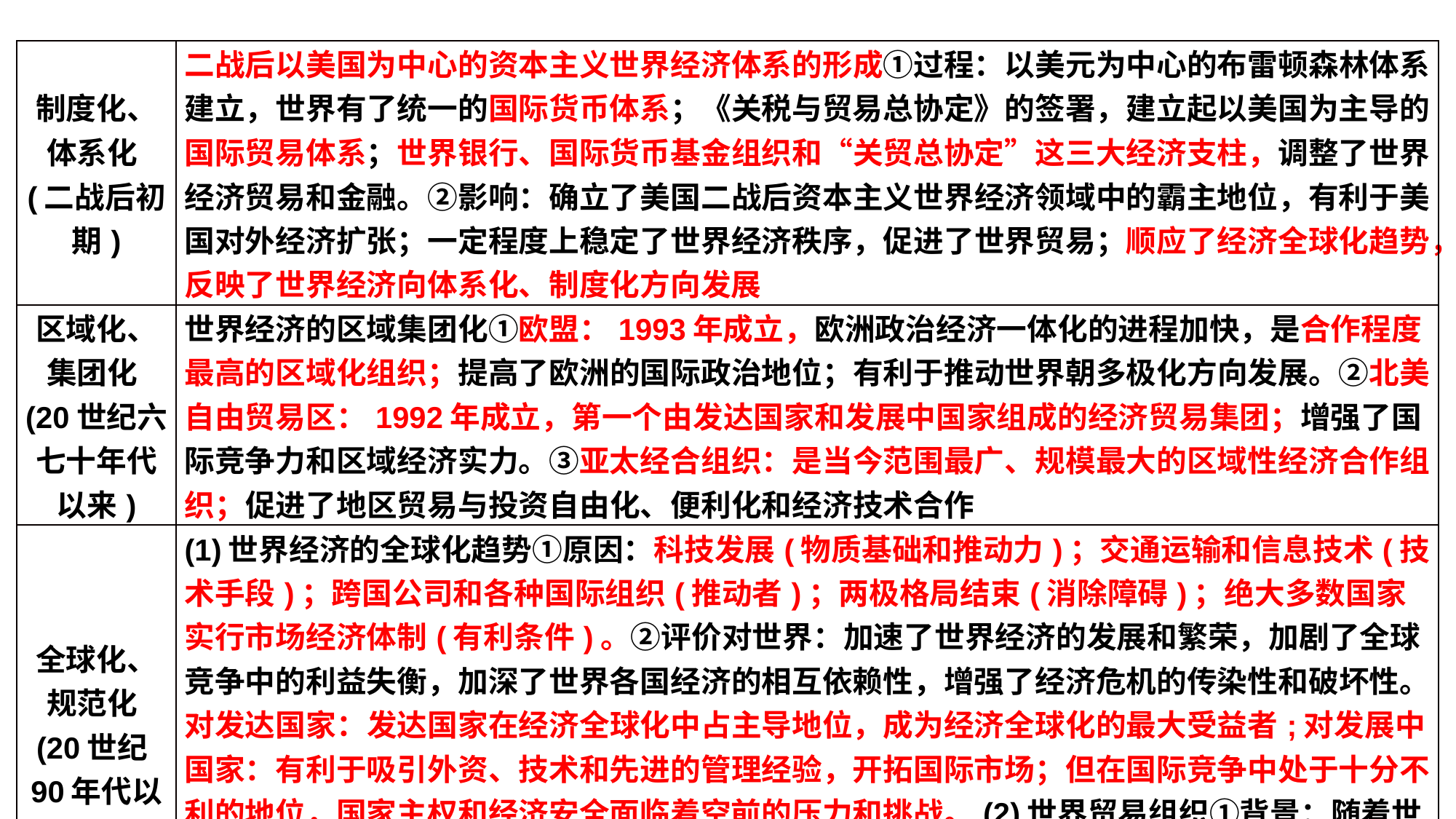

| 制度化、体系化(二战后初期) | 二战后以美国为中心的资本主义世界经济体系的形成①过程：以美元为中心的布雷顿森林体系建立，世界有了统一的国际货币体系；《关税与贸易总协定》的签署，建立起以美国为主导的国际贸易体系；世界银行、国际货币基金组织和“关贸总协定”这三大经济支柱，调整了世界经济贸易和金融。②影响：确立了美国二战后资本主义世界经济领域中的霸主地位，有利于美国对外经济扩张；一定程度上稳定了世界经济秩序，促进了世界贸易；顺应了经济全球化趋势，反映了世界经济向体系化、制度化方向发展 |
| --- | --- |
| 区域化、集团化(20世纪六七十年代以来) | 世界经济的区域集团化①欧盟：1993年成立，欧洲政治经济一体化的进程加快，是合作程度最高的区域化组织；提高了欧洲的国际政治地位；有利于推动世界朝多极化方向发展。②北美自由贸易区：1992年成立，第一个由发达国家和发展中国家组成的经济贸易集团；增强了国际竞争力和区域经济实力。③亚太经合组织：是当今范围最广、规模最大的区域性经济合作组织；促进了地区贸易与投资自由化、便利化和经济技术合作 |
| 全球化、规范化(20世纪90年代以来) | (1)世界经济的全球化趋势①原因：科技发展(物质基础和推动力)；交通运输和信息技术(技术手段)；跨国公司和各种国际组织(推动者)；两极格局结束(消除障碍)；绝大多数国家实行市场经济体制(有利条件)。②评价对世界：加速了世界经济的发展和繁荣，加剧了全球竞争中的利益失衡，加深了世界各国经济的相互依赖性，增强了经济危机的传染性和破坏性。对发达国家：发达国家在经济全球化中占主导地位，成为经济全球化的最大受益者;对发展中国家：有利于吸引外资、技术和先进的管理经验，开拓国际市场；但在国际竞争中处于十分不利的地位，国家主权和经济安全面临着空前的压力和挑战。(2)世界贸易组织①背景：随着世界经济全球化迅速发展，关贸总协定难以适应世界经济的发展。②成立：1995年1月1日，世界贸易组织正式开始运作，标志着规范化、法制化的世界贸易体系建立起来，加快了经济全球化的发展。③中国加入：中国于2001年12月加入。对中国有利有弊，但利大于弊 |